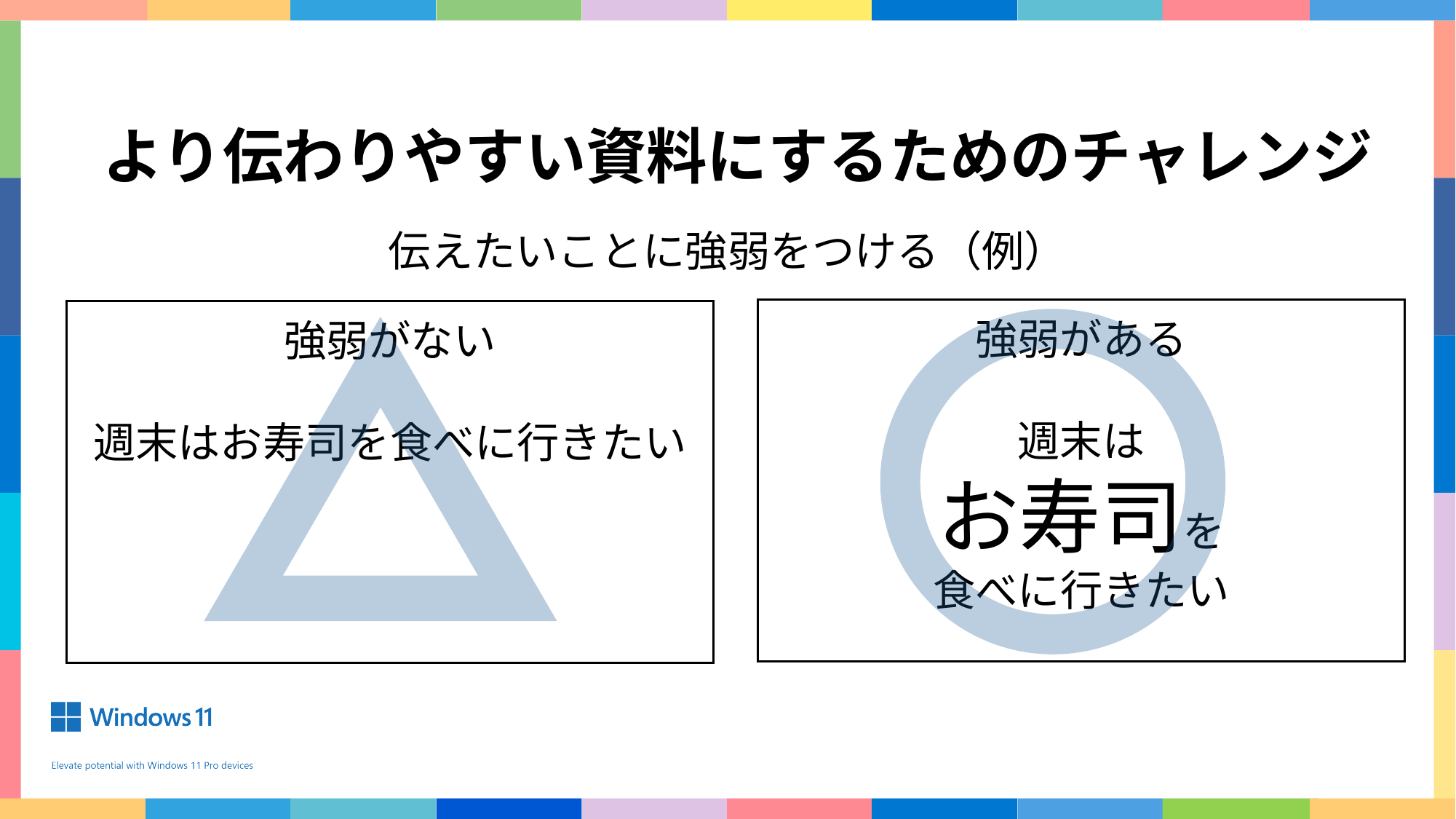

より伝わりやすい資料にするためのチャレンジ
伝えたいことに強弱をつける（例）
強弱がある

週末は
お寿司を
食べに行きたい
強弱がない

週末はお寿司を食べに行きたい